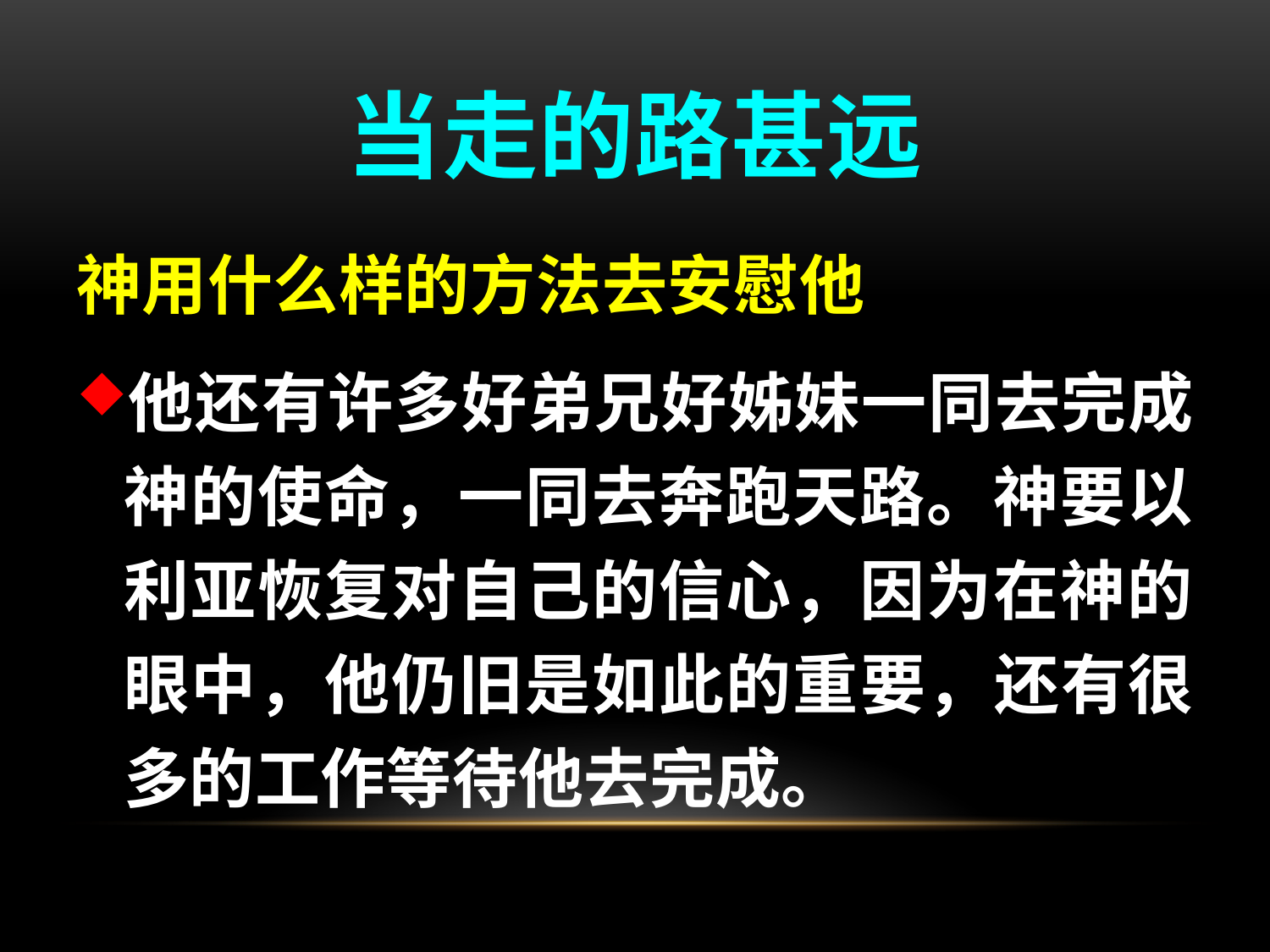

# 当走的路甚远
神用什么样的方法去安慰他
他还有许多好弟兄好姊妹一同去完成神的使命，一同去奔跑天路。神要以利亚恢复对自己的信心，因为在神的眼中，他仍旧是如此的重要，还有很多的工作等待他去完成。